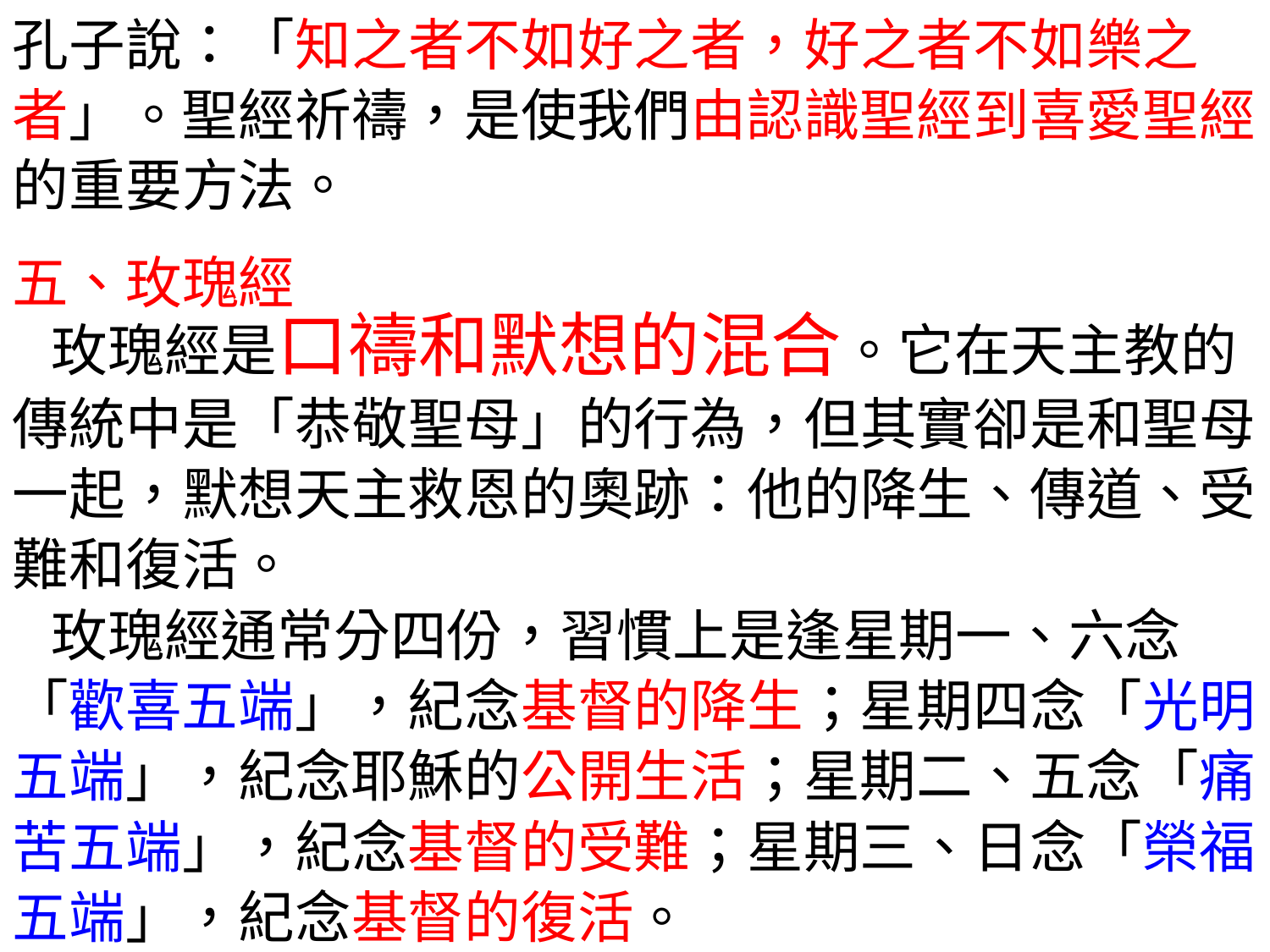

孔子說：「知之者不如好之者，好之者不如樂之者」。聖經祈禱，是使我們由認識聖經到喜愛聖經的重要方法。
五、玫瑰經
  玫瑰經是口禱和默想的混合。它在天主教的傳統中是「恭敬聖母」的行為，但其實卻是和聖母一起，默想天主救恩的奧跡：他的降生、傳道、受難和復活。
  玫瑰經通常分四份，習慣上是逢星期一、六念「歡喜五端」，紀念基督的降生；星期四念「光明五端」，紀念耶穌的公開生活；星期二、五念「痛苦五端」，紀念基督的受難；星期三、日念「榮福五端」，紀念基督的復活。